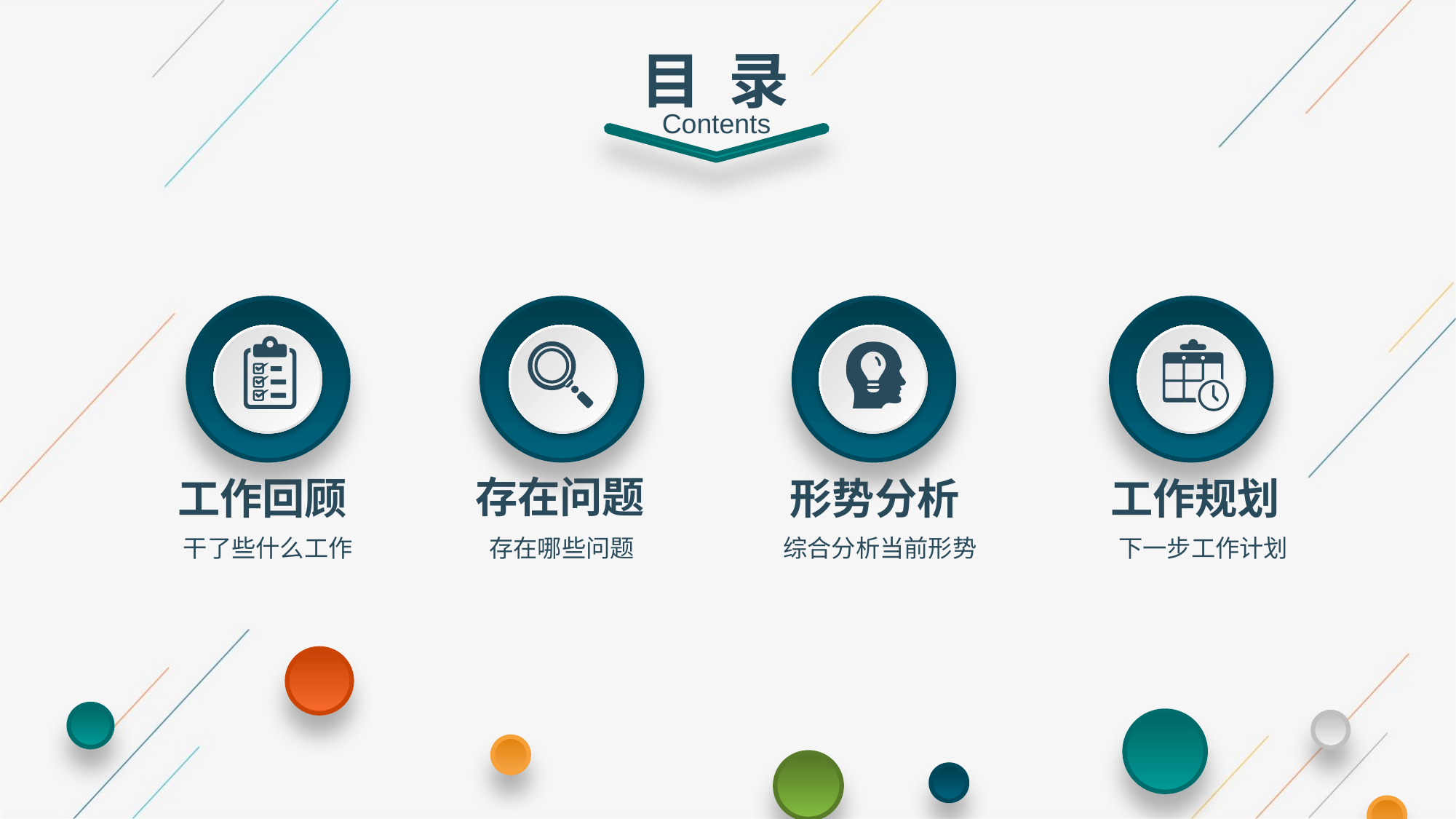

目  录
Contents

存在问题
工作回顾
形势分析
工作规划
干了些什么工作
存在哪些问题
综合分析当前形势
下一步工作计划